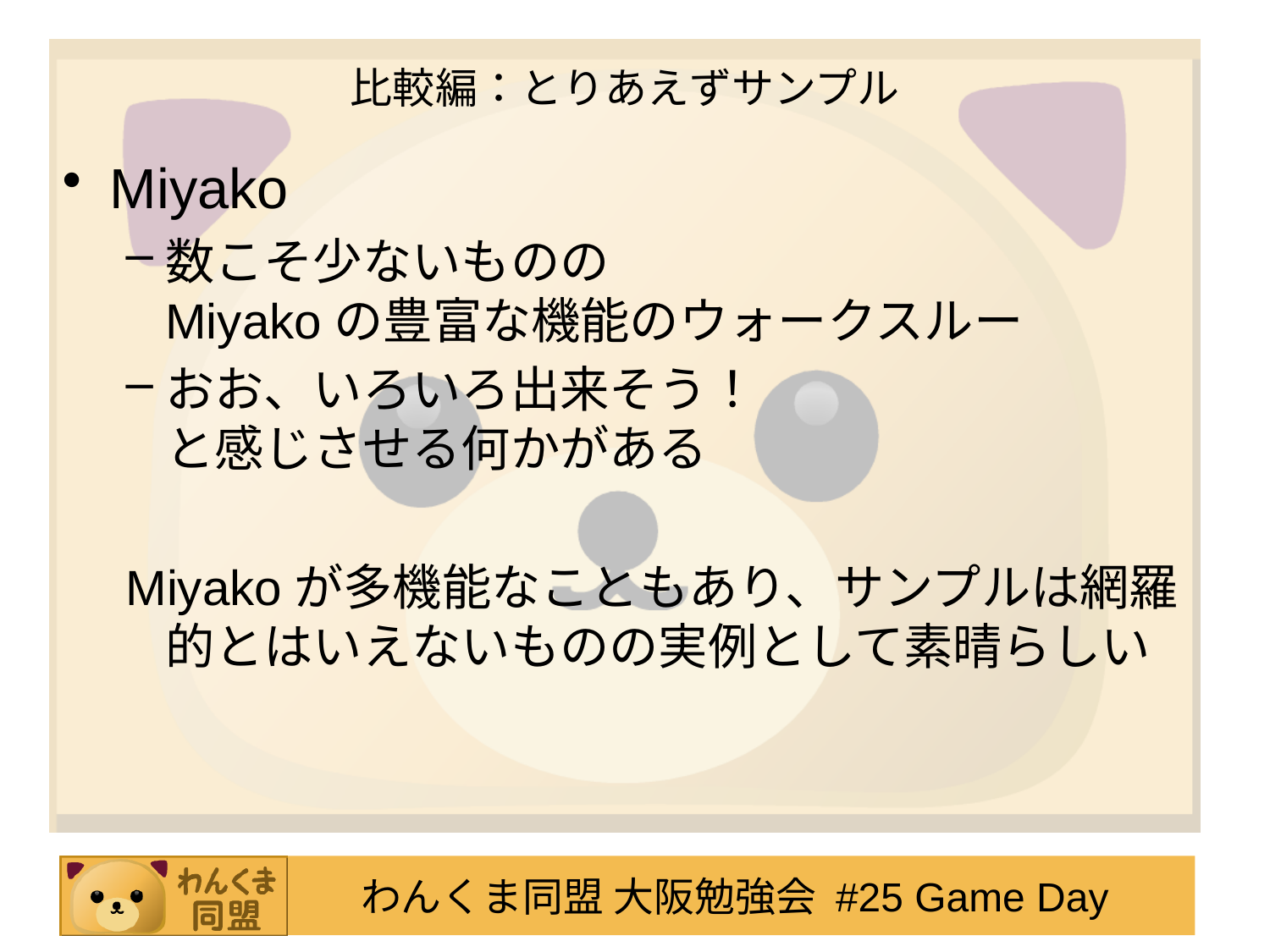

# 比較編：とりあえずサンプル
Miyako
数こそ少ないものの
Miyakoの豊富な機能のウォークスルー
おお、いろいろ出来そう！　
と感じさせる何かがある

Miyakoが多機能なこともあり、サンプルは網羅的とはいえないものの実例として素晴らしい